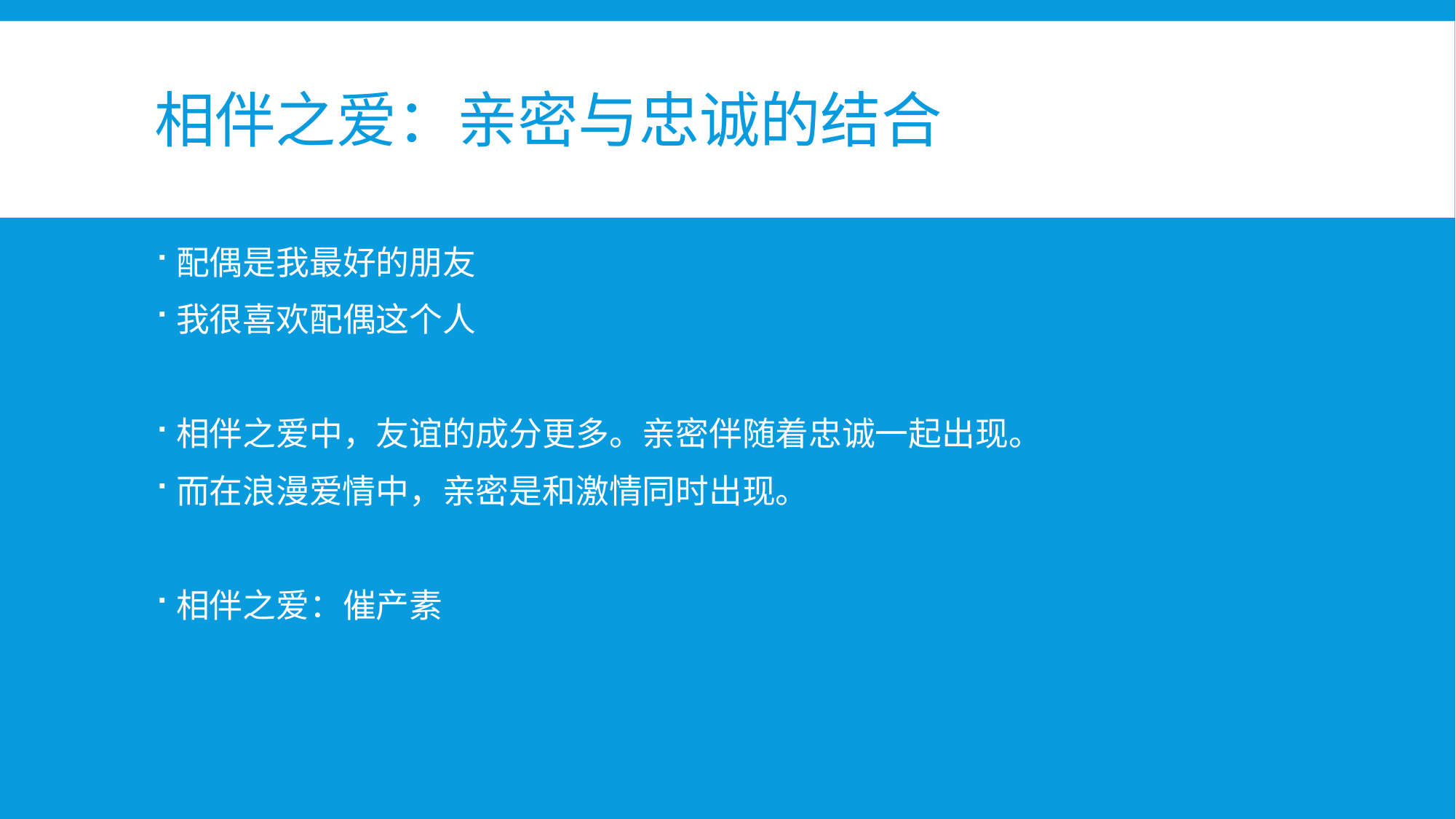

# 相伴之爱：亲密与忠诚的结合
配偶是我最好的朋友
我很喜欢配偶这个人

相伴之爱中，友谊的成分更多。亲密伴随着忠诚一起出现。
而在浪漫爱情中，亲密是和激情同时出现。

相伴之爱：催产素